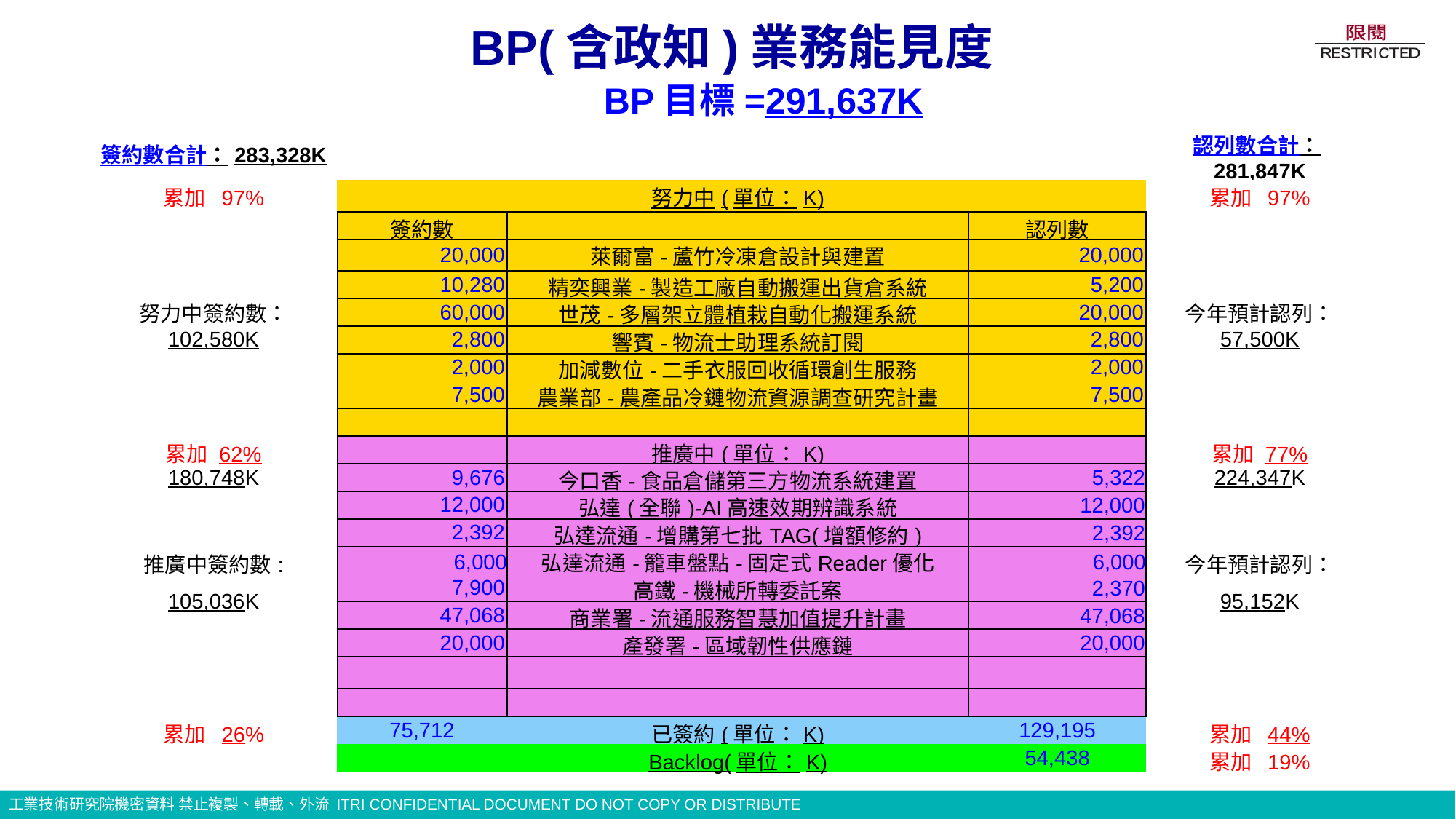

BP(含政知)業務能見度
BP目標=291,637K
| 簽約數合計：283,328K |  |  |  | 認列數合計：281,847K |
| --- | --- | --- | --- | --- |
| 累加 97% |  | 努力中(單位：K) |  | 累加 97% |
| 努力中簽約數： 102,580K | 簽約數 |  | 認列數 | 今年預計認列： 57,500K |
|  | 20,000 | 萊爾富-蘆竹冷凍倉設計與建置 | 20,000 |  |
|  | 10,280 | 精奕興業-製造工廠自動搬運出貨倉系統 | 5,200 |  |
|  | 60,000 | 世茂-多層架立體植栽自動化搬運系統 | 20,000 |  |
|  | 2,800 | 響賓-物流士助理系統訂閱 | 2,800 |  |
|  | 2,000 | 加減數位-二手衣服回收循環創生服務 | 2,000 |  |
|  | 7,500 | 農業部-農產品冷鏈物流資源調查研究計畫 | 7,500 |  |
|  |  |  |  |  |
| 累加 62% |  | 推廣中(單位：K) |  | 累加 77% |
| 180,748K | 9,676 | 今口香-食品倉儲第三方物流系統建置 | 5,322 | 224,347K |
|  | 12,000 | 弘達(全聯)-AI高速效期辨識系統 | 12,000 |  |
|  | 2,392 | 弘達流通-增購第七批TAG(增額修約) | 2,392 |  |
| 推廣中簽約數: | 6,000 | 弘達流通-籠車盤點-固定式Reader優化 | 6,000 | 今年預計認列： |
| 105,036K | 7,900 | 高鐵-機械所轉委託案 | 2,370 | 95,152K |
|  | 47,068 | 商業署-流通服務智慧加值提升計畫 | 47,068 |  |
|  | 20,000 | 產發署-區域韌性供應鏈 | 20,000 |  |
|  |  |  |  |  |
|  |  |  |  |  |
| 累加 26% | 75,712 | 已簽約(單位：K) | 129,195 | 累加 44% |
|  |  | Backlog(單位：K) | 54,438 | 累加 19% |